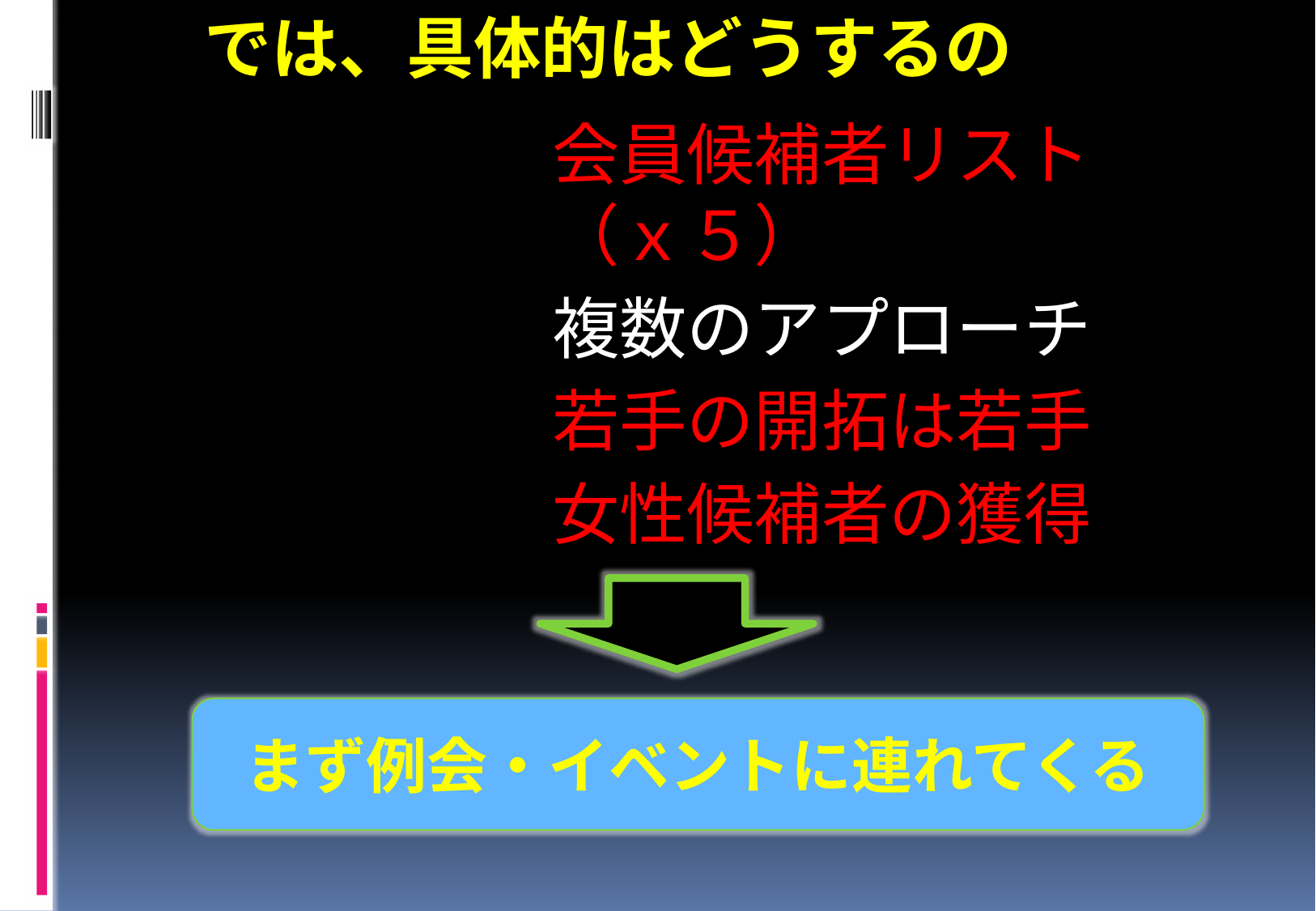

#
では、具体的はどうするの
会員候補者リスト（ｘ５）
複数のアプローチ
若手の開拓は若手
女性候補者の獲得

まず例会・イベントに連れてくる